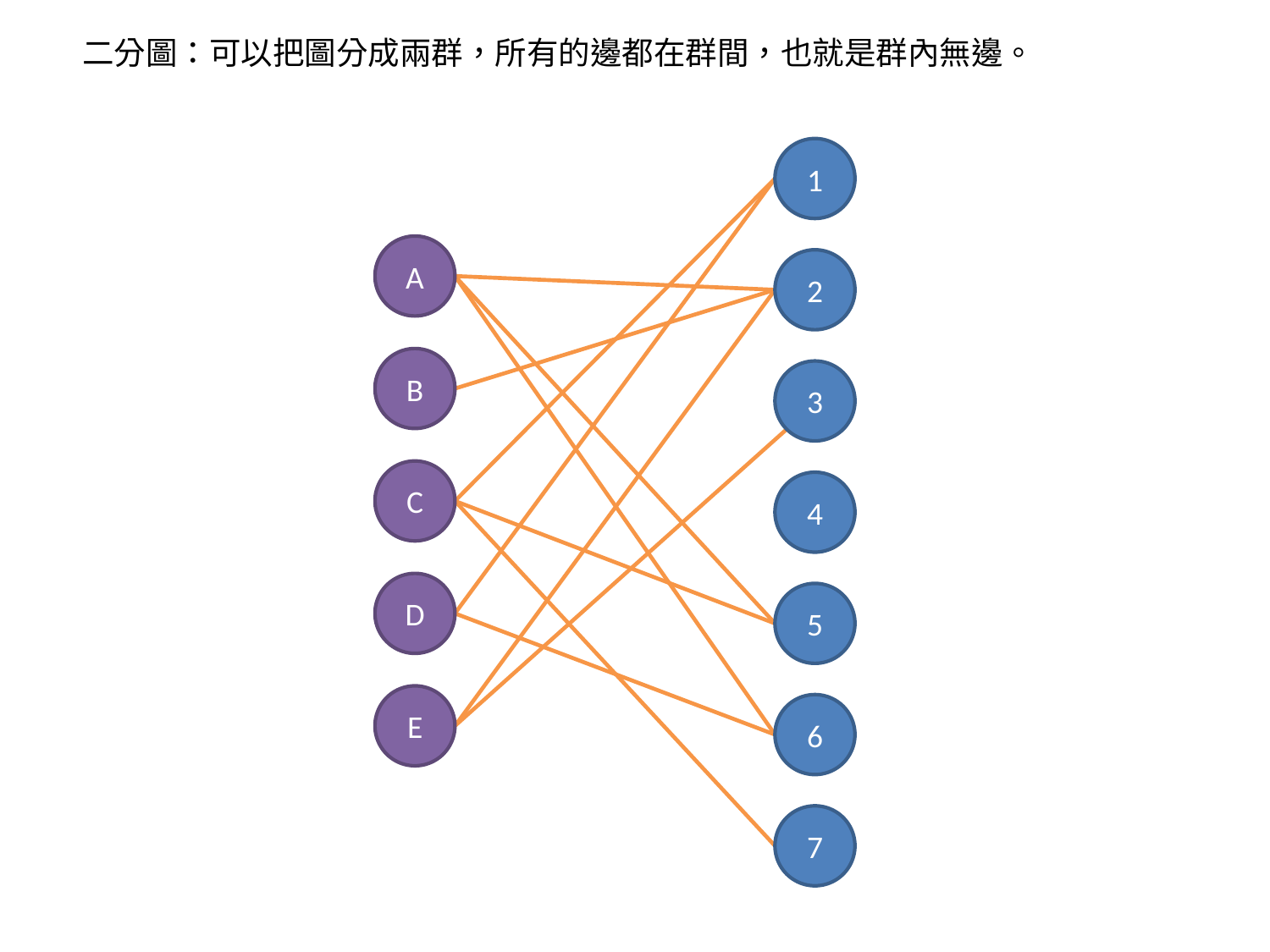

二分圖：可以把圖分成兩群，所有的邊都在群間，也就是群內無邊。
1
A
2
B
3
C
4
D
5
E
6
7